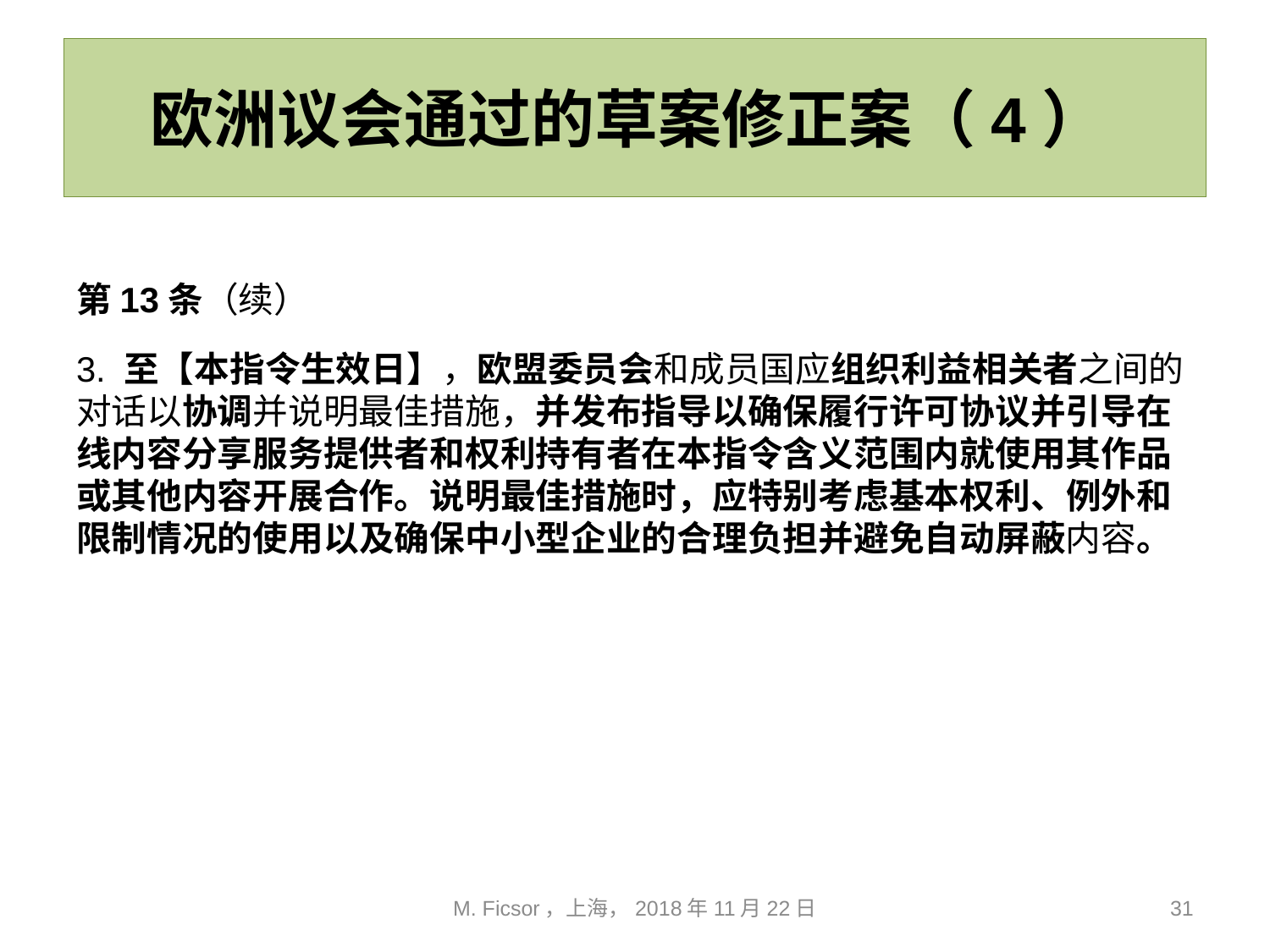

# 欧洲议会通过的草案修正案（4）

第13条（续）

3. 至【本指令生效日】，欧盟委员会和成员国应组织利益相关者之间的对话以协调并说明最佳措施，并发布指导以确保履行许可协议并引导在线内容分享服务提供者和权利持有者在本指令含义范围内就使用其作品或其他内容开展合作。说明最佳措施时，应特别考虑基本权利、例外和限制情况的使用以及确保中小型企业的合理负担并避免自动屏蔽内容。
M. Ficsor，上海，2018年11月22日
31